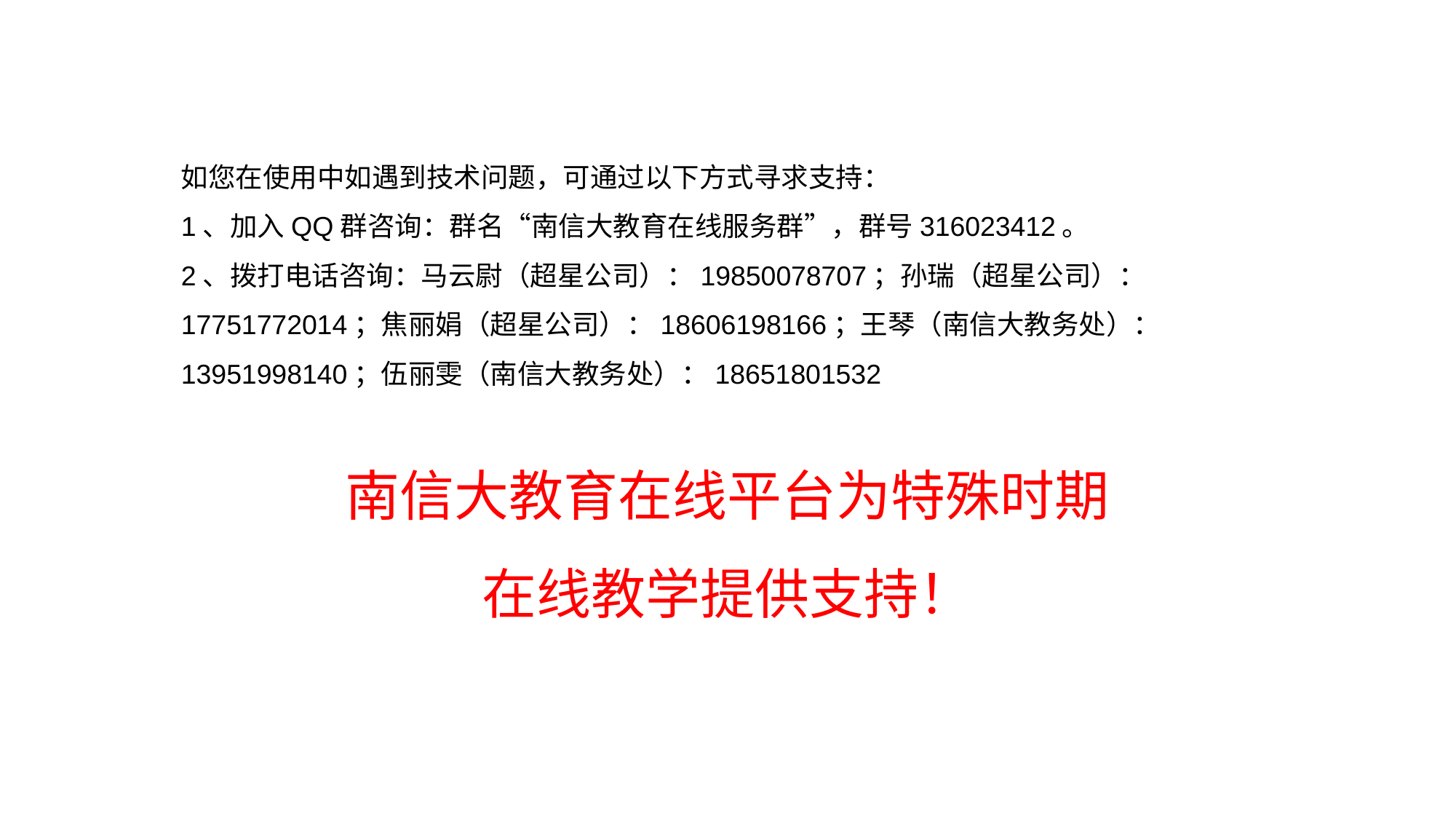

如您在使用中如遇到技术问题，可通过以下方式寻求支持：
1、加入QQ群咨询：群名“南信大教育在线服务群”，群号316023412。
2、拨打电话咨询：马云尉（超星公司）：19850078707；孙瑞（超星公司）： 17751772014；焦丽娟（超星公司）：18606198166；王琴（南信大教务处）：13951998140；伍丽雯（南信大教务处）：18651801532
南信大教育在线平台为特殊时期
在线教学提供支持！